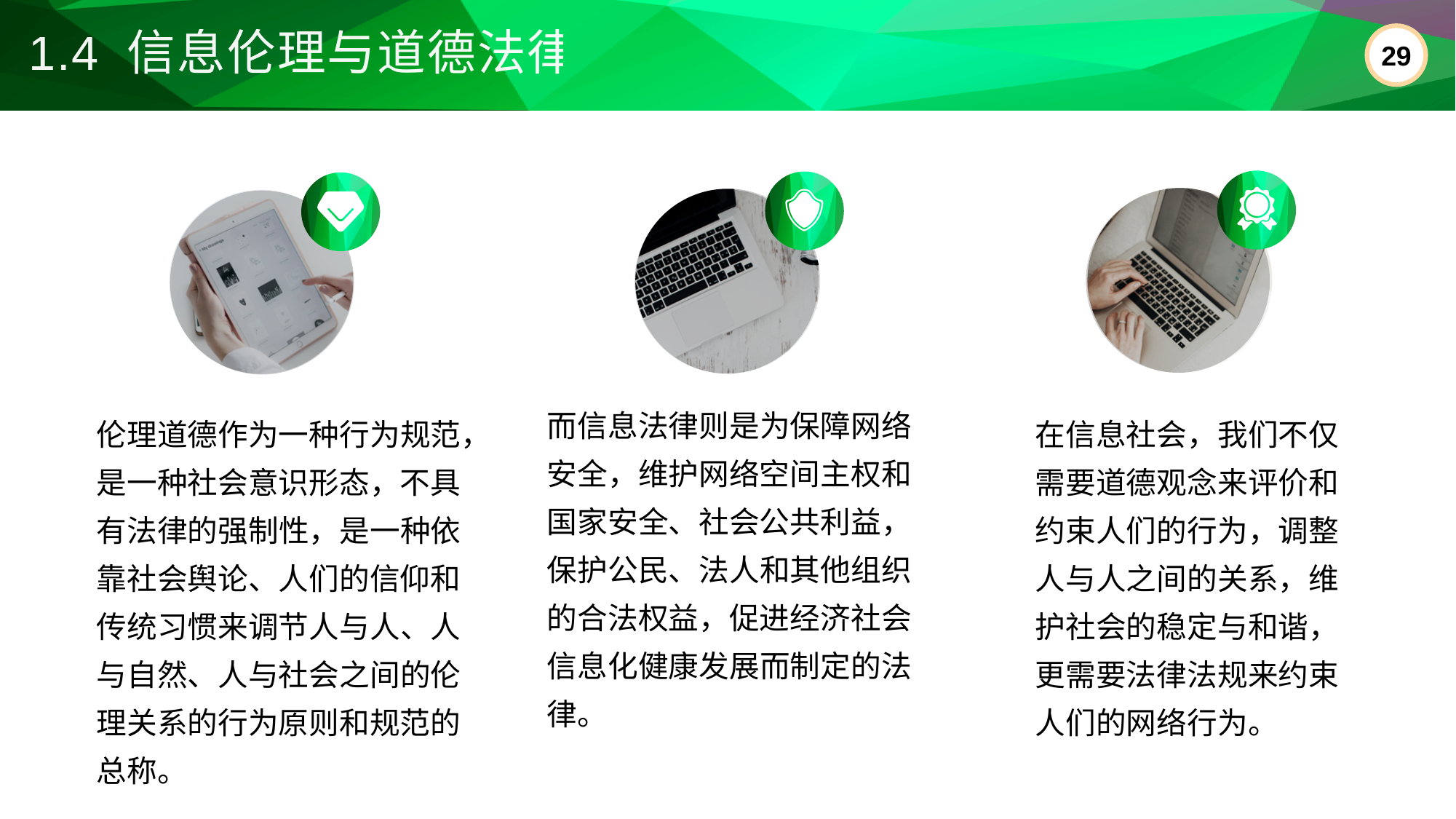

1.4 信息伦理与道德法律

而信息法律则是为保障网络安全，维护网络空间主权和国家安全、社会公共利益，保护公民、法人和其他组织的合法权益，促进经济社会信息化健康发展而制定的法律。
伦理道德作为一种行为规范，是一种社会意识形态，不具有法律的强制性，是一种依靠社会舆论、人们的信仰和传统习惯来调节人与人、人与自然、人与社会之间的伦理关系的行为原则和规范的总称。
在信息社会，我们不仅需要道德观念来评价和约束人们的行为，调整人与人之间的关系，维护社会的稳定与和谐，更需要法律法规来约束人们的网络行为。